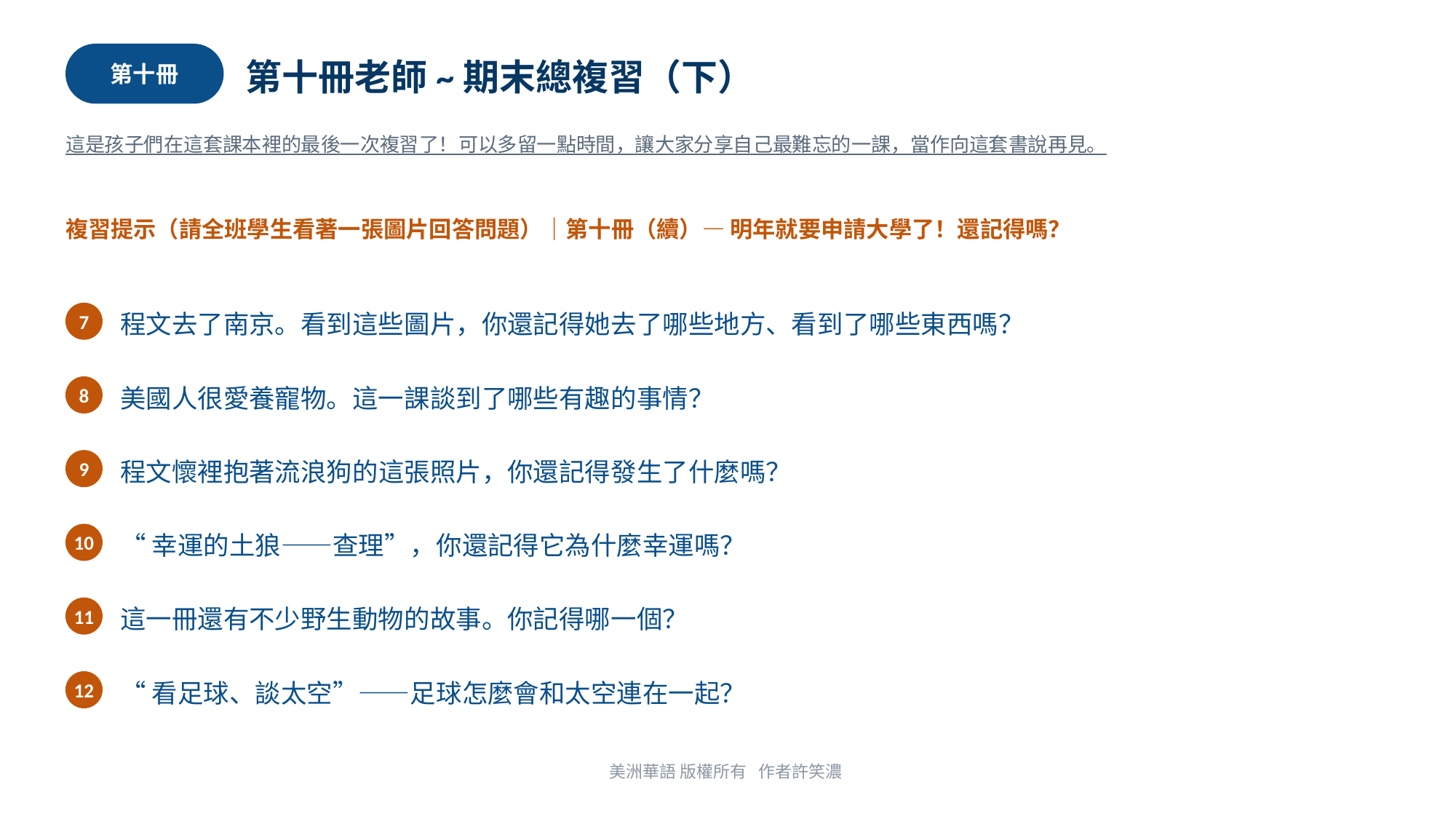

第十冊
第十冊老師~期末總複習（下）
這是孩子們在這套課本裡的最後一次複習了！可以多留一點時間，讓大家分享自己最難忘的一課，當作向這套書說再見。
複習提示（請全班學生看著一張圖片回答問題）｜第十冊（續）— 明年就要申請大學了！還記得嗎？
7
程文去了南京。看到這些圖片，你還記得她去了哪些地方、看到了哪些東西嗎？
8
美國人很愛養寵物。這一課談到了哪些有趣的事情？
9
程文懷裡抱著流浪狗的這張照片，你還記得發生了什麼嗎？
10
“幸運的土狼——查理”，你還記得它為什麼幸運嗎？
11
這一冊還有不少野生動物的故事。你記得哪一個？
12
“看足球、談太空”——足球怎麼會和太空連在一起？
美洲華語 版權所有   作者許笑濃